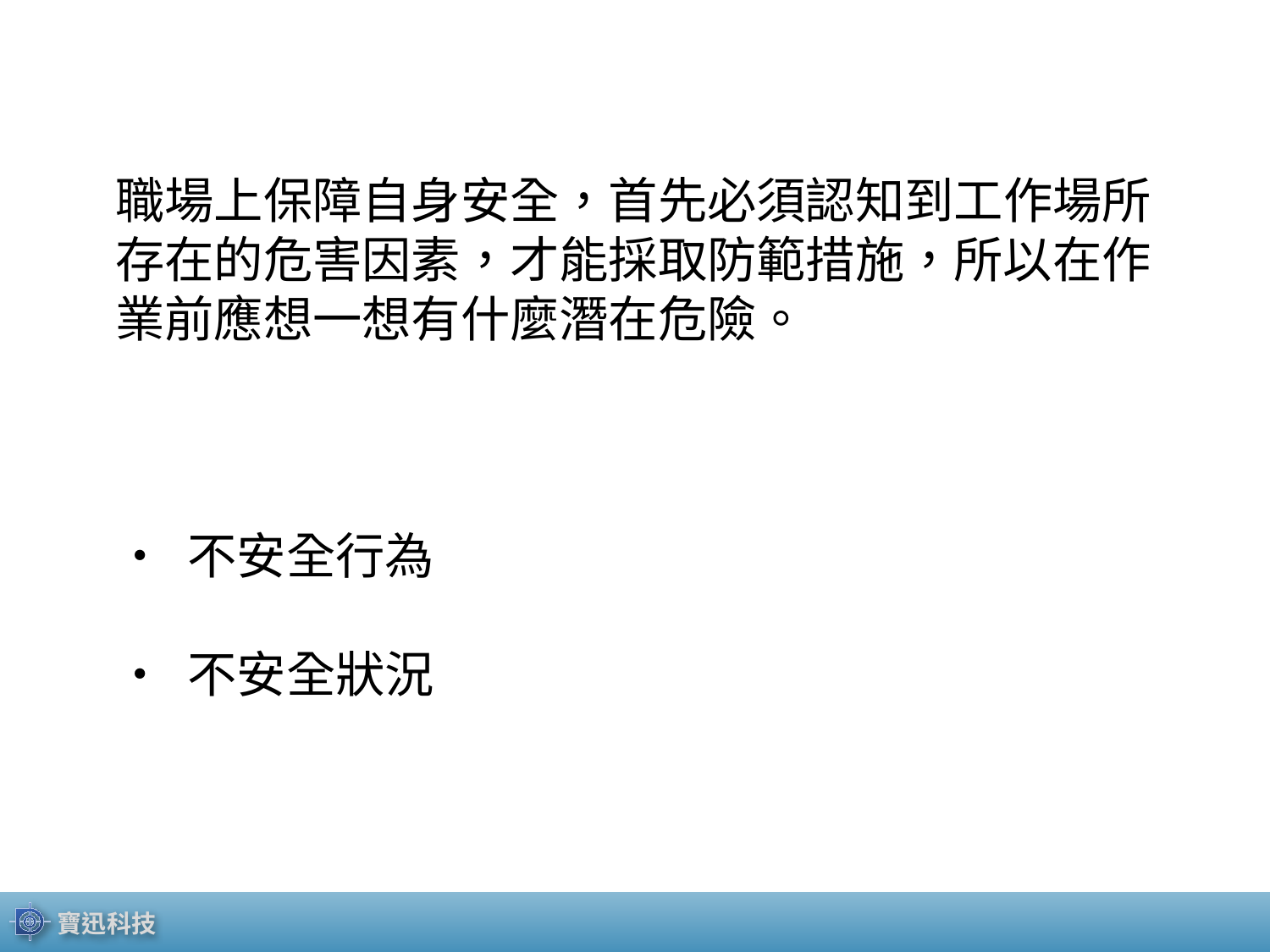

職場上保障自身安全，首先必須認知到工作場所存在的危害因素，才能採取防範措施，所以在作業前應想一想有什麼潛在危險。

• 不安全行為

• 不安全狀況